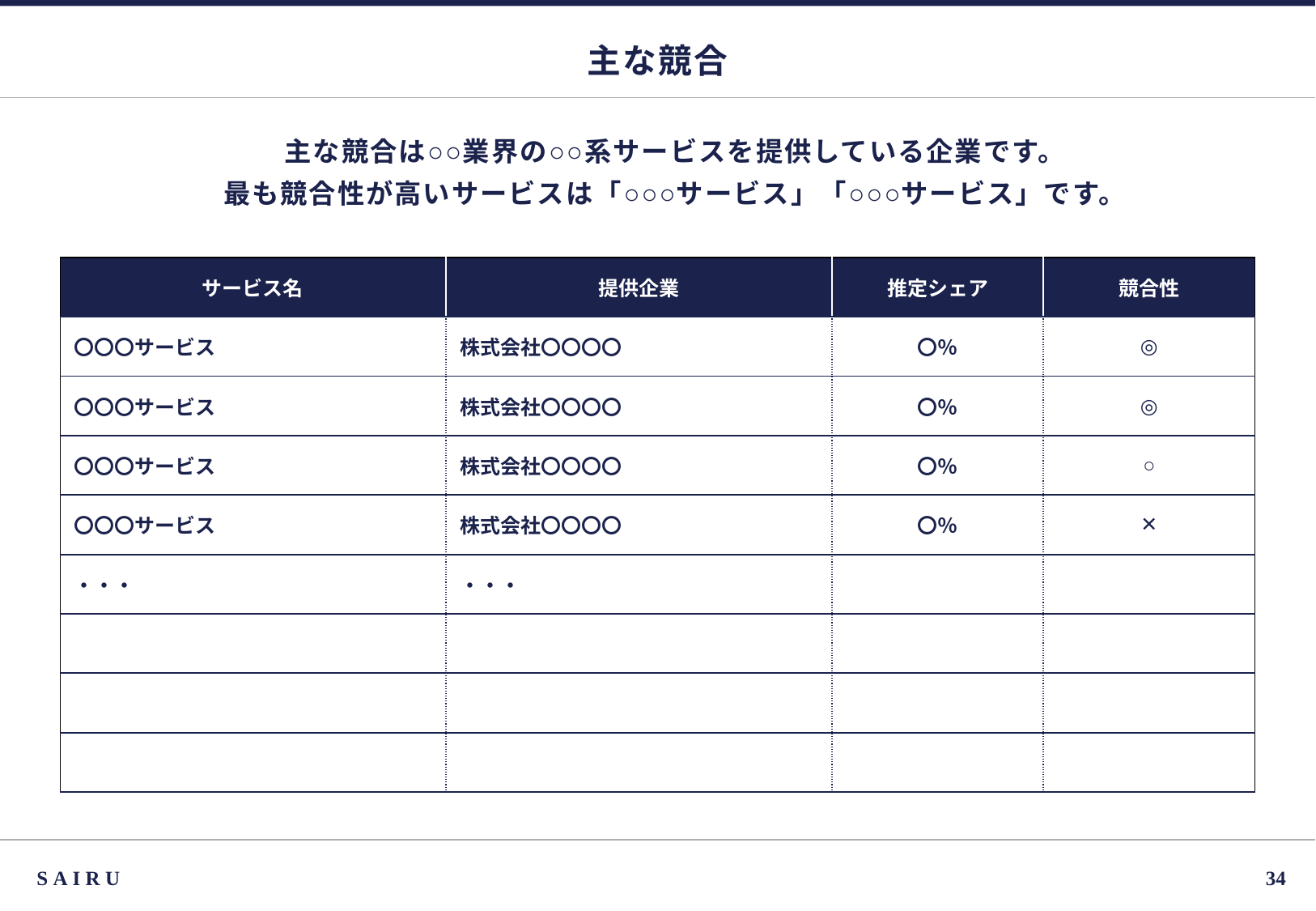

# 主な競合
主な競合は○○業界の○○系サービスを提供している企業です。
最も競合性が高いサービスは「○○○サービス」「○○○サービス」です。

| サービス名 | 提供企業 | 推定シェア | 競合性 |
| --- | --- | --- | --- |
| 〇〇〇サービス | 株式会社〇〇〇〇 | 〇％ | ◎ |
| 〇〇〇サービス | 株式会社〇〇〇〇 | 〇％ | ◎ |
| 〇〇〇サービス | 株式会社〇〇〇〇 | 〇％ | ○ |
| 〇〇〇サービス | 株式会社〇〇〇〇 | 〇％ | ✕ |
| ・・・ | ・・・ |  |  |
|  |  |  |  |
|  |  |  |  |
|  |  |  |  |
SAIRU
34